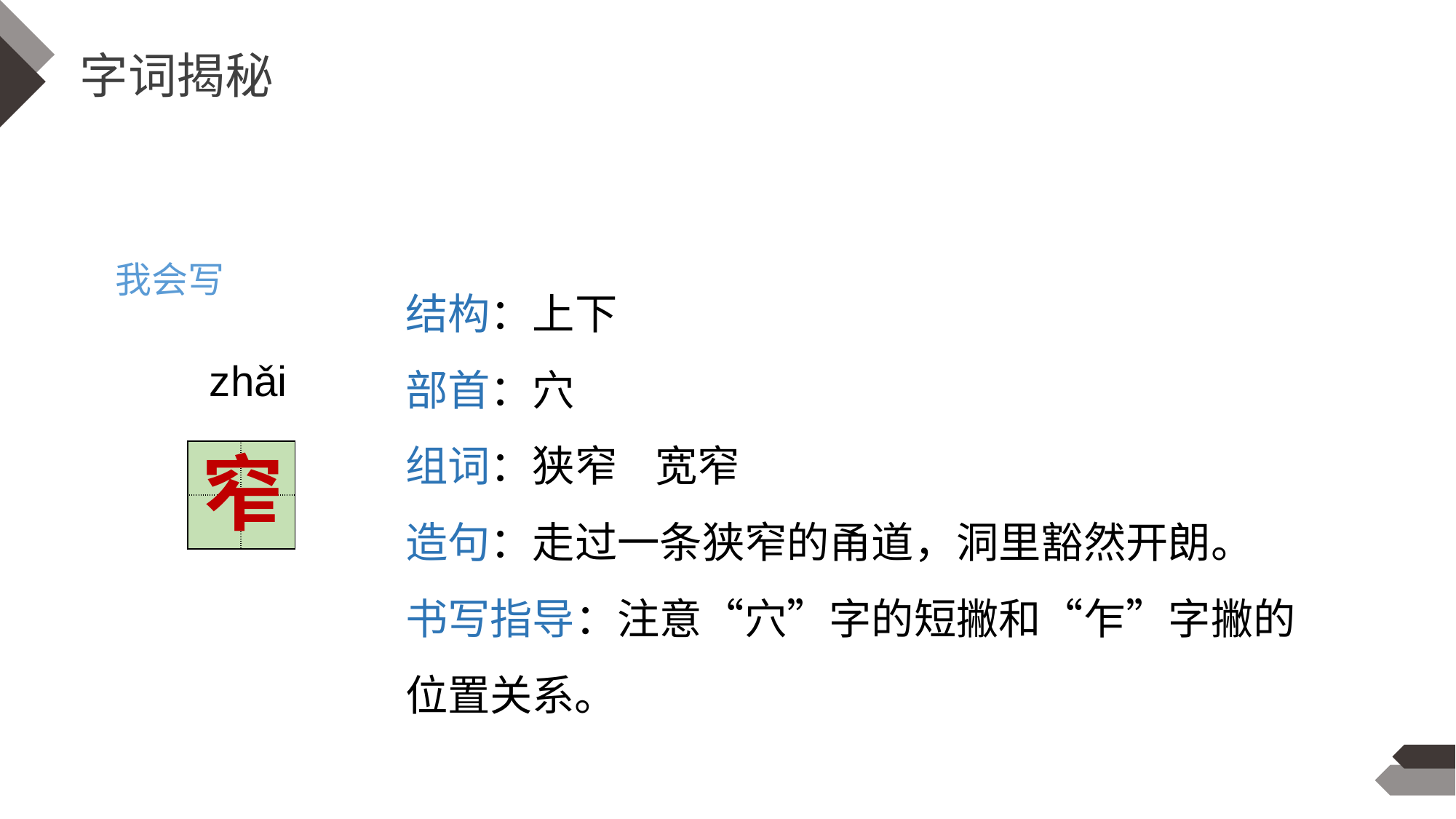

字词揭秘
我会写
结构：上下
部首：穴
组词：狭窄    宽窄
造句：走过一条狭窄的甬道，洞里豁然开朗。
书写指导：注意“穴”字的短撇和“乍”字撇的位置关系。
zhǎi
窄
|  |  |
| --- | --- |
|  |  |